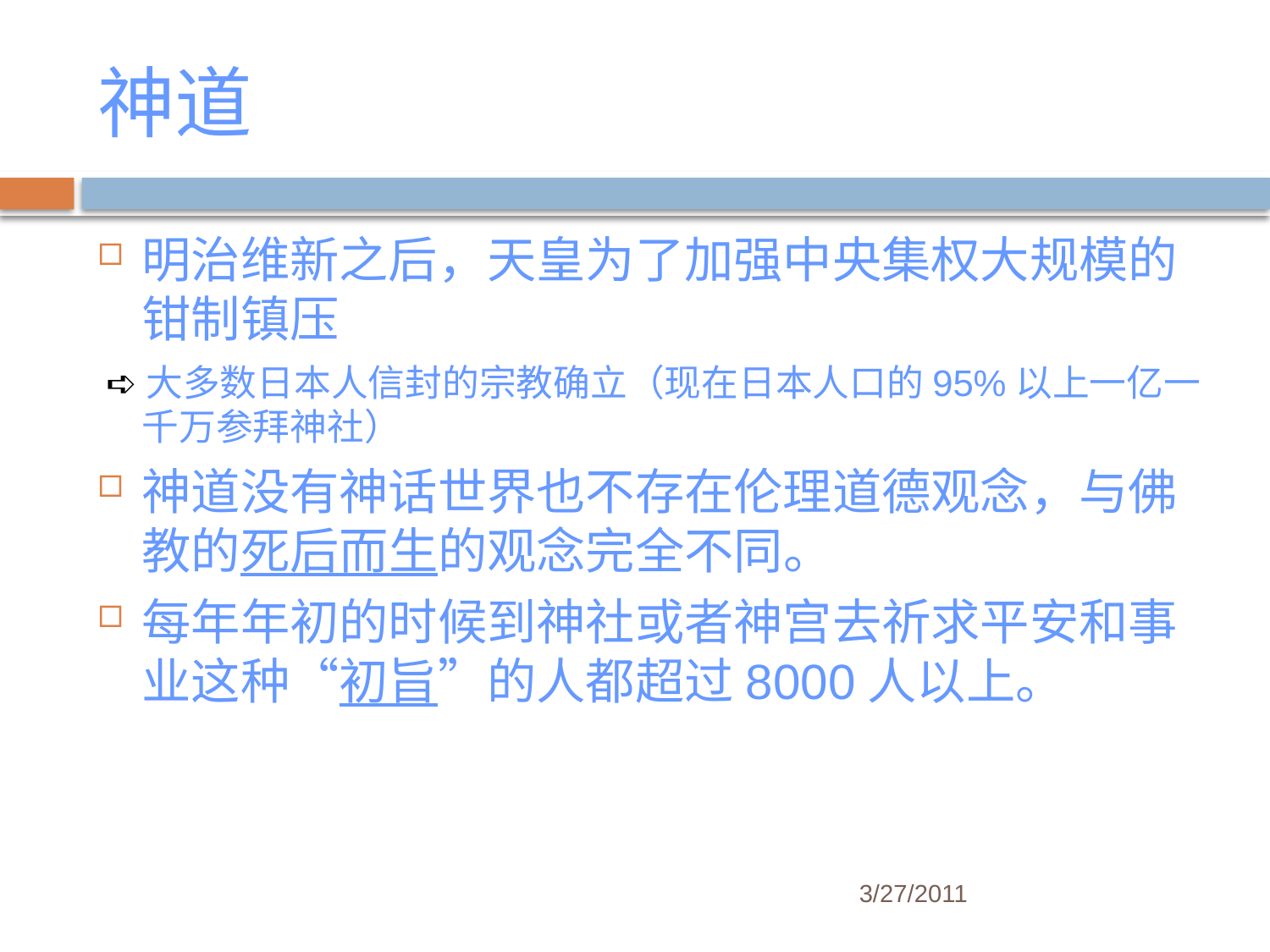

# 神道
明治维新之后，天皇为了加强中央集权大规模的 钳制镇压
 ➪大多数日本人信封的宗教确立（现在日本人口的95%以上一亿一千万参拜神社）
神道没有神话世界也不存在伦理道德观念，与佛教的死后而生的观念完全不同。
每年年初的时候到神社或者神宫去祈求平安和事业这种“初旨”的人都超过8000人以上。
3/27/2011